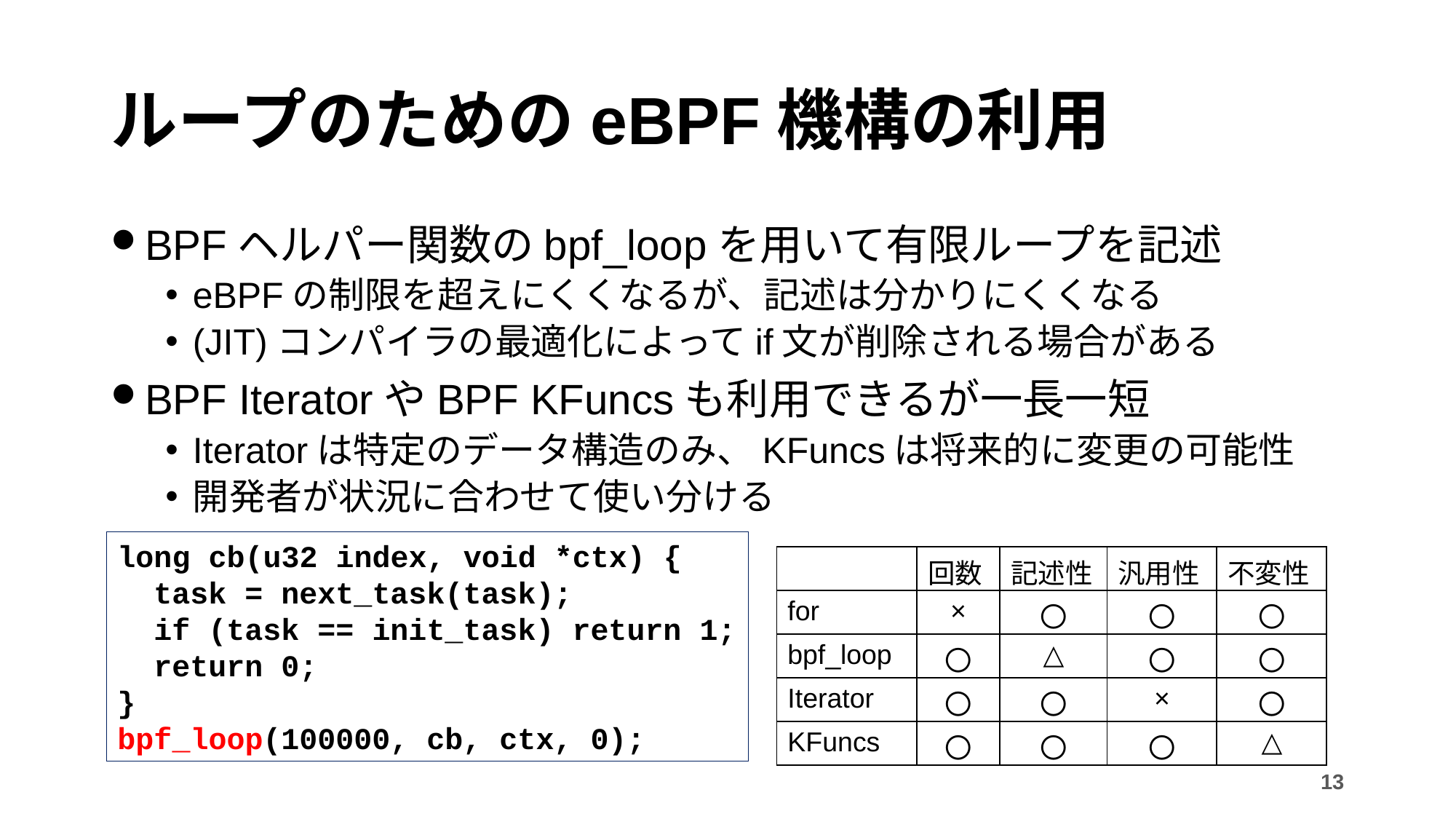

# ループのためのeBPF機構の利用
BPFヘルパー関数のbpf_loopを用いて有限ループを記述
eBPFの制限を超えにくくなるが、記述は分かりにくくなる
(JIT)コンパイラの最適化によってif文が削除される場合がある
BPF IteratorやBPF KFuncsも利用できるが一長一短
Iteratorは特定のデータ構造のみ、KFuncsは将来的に変更の可能性
開発者が状況に合わせて使い分ける
long cb(u32 index, void *ctx) {
  task = next_task(task);
  if (task == init_task) return 1;
  return 0;
}
bpf_loop(100000, cb, ctx, 0);
|  | 回数 | 記述性 | 汎用性 | 不変性 |
| --- | --- | --- | --- | --- |
| for | × | 〇 | 〇 | 〇 |
| bpf\_loop | 〇 | △ | 〇 | 〇 |
| Iterator | 〇 | 〇 | × | 〇 |
| KFuncs | 〇 | 〇 | 〇 | △ |
13